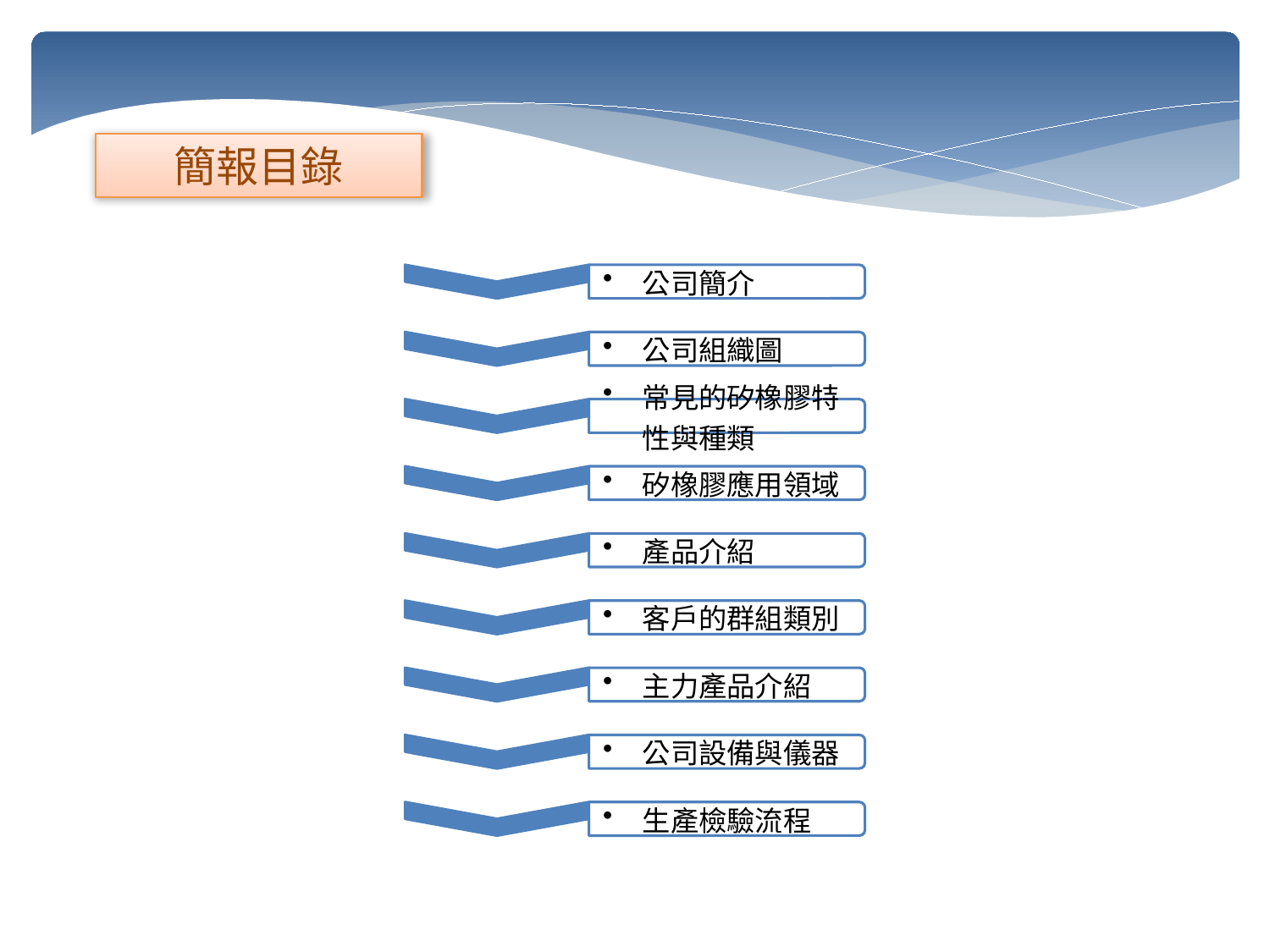

簡報目錄
公司組織圖
常見的矽橡膠特性與種類
矽橡膠應用領域
產品介紹
客戶的群組類別
主力產品介紹
公司設備與儀器
生產檢驗流程
公司簡介